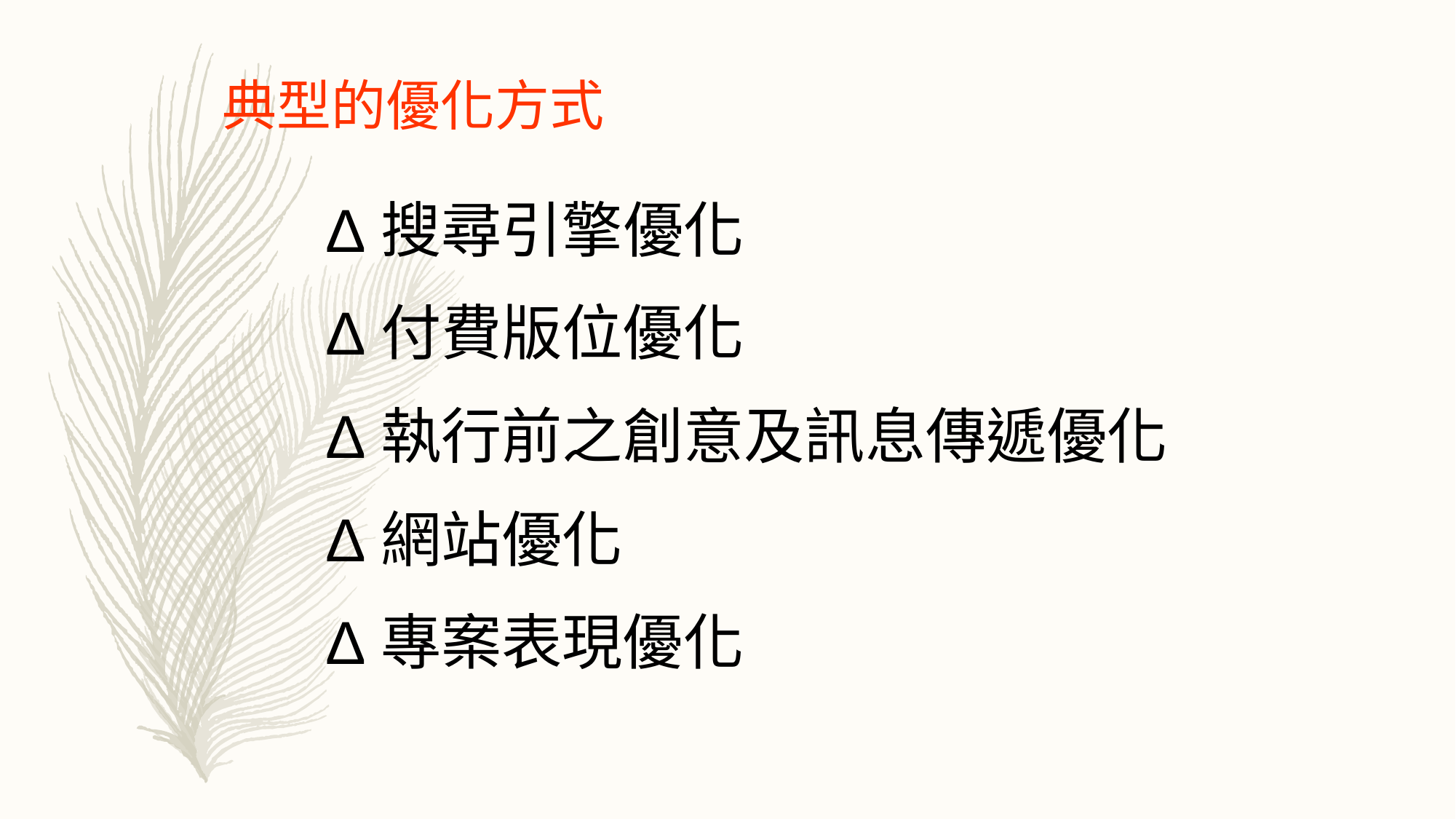

典型的優化方式
Δ搜尋引擎優化
Δ付費版位優化
Δ執行前之創意及訊息傳遞優化
Δ網站優化
Δ專案表現優化